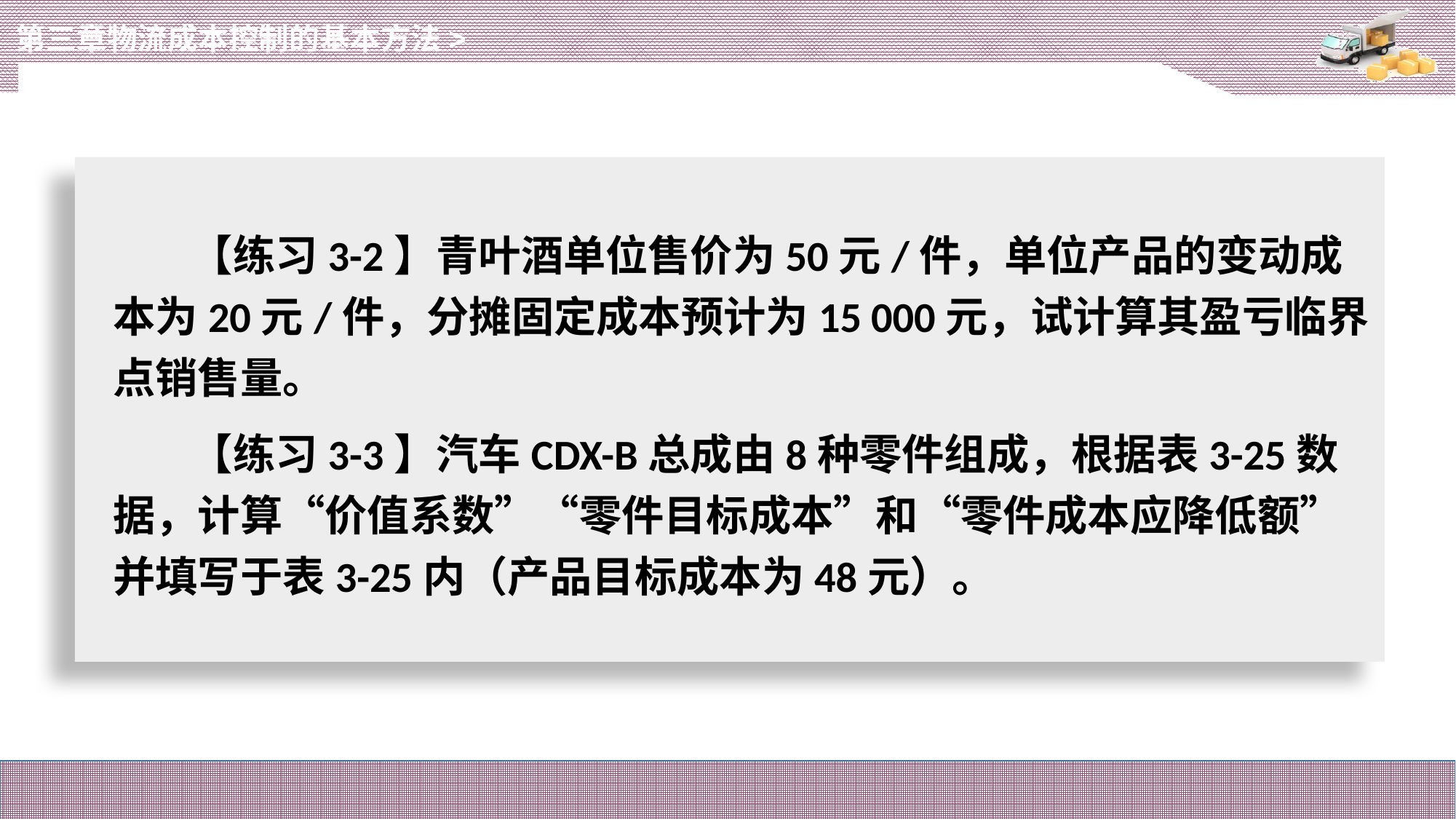

第三章物流成本控制的基本方法>
# 【练习3-2】青叶酒单位售价为50元/件，单位产品的变动成本为20元/件，分摊固定成本预计为15 000元，试计算其盈亏临界点销售量。
【练习3-3】汽车CDX-B总成由8种零件组成，根据表3-25数据，计算“价值系数”“零件目标成本”和“零件成本应降低额”并填写于表3-25内（产品目标成本为48元）。